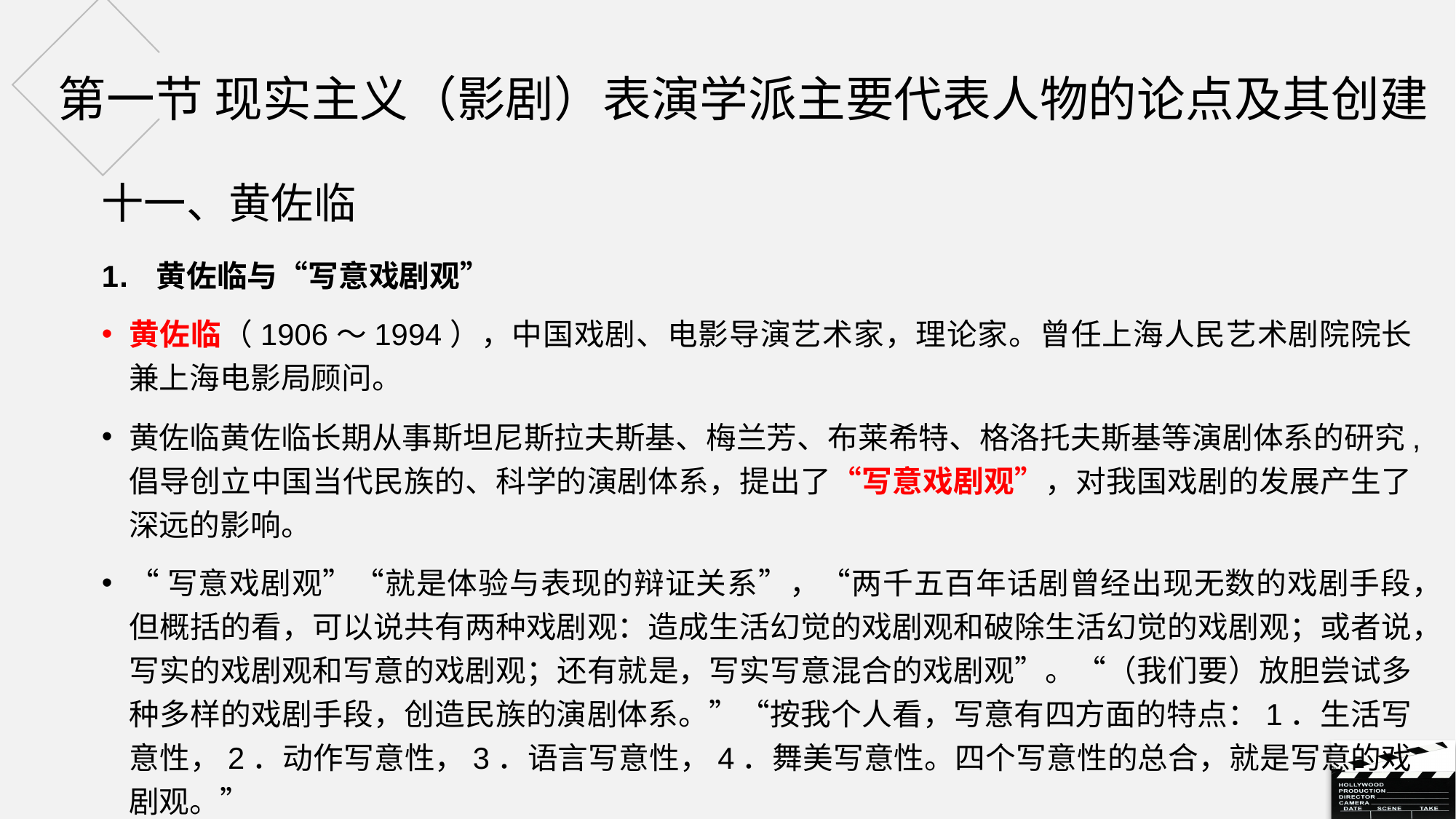

# 第一节 现实主义（影剧）表演学派主要代表人物的论点及其创建
十一、黄佐临
黄佐临与“写意戏剧观”
黄佐临（1906～1994），中国戏剧、电影导演艺术家，理论家。曾任上海人民艺术剧院院长兼上海电影局顾问。
黄佐临黄佐临长期从事斯坦尼斯拉夫斯基、梅兰芳、布莱希特、格洛托夫斯基等演剧体系的研究,倡导创立中国当代民族的、科学的演剧体系，提出了“写意戏剧观”，对我国戏剧的发展产生了深远的影响。
“写意戏剧观”“就是体验与表现的辩证关系”，“两千五百年话剧曾经出现无数的戏剧手段，但概括的看，可以说共有两种戏剧观：造成生活幻觉的戏剧观和破除生活幻觉的戏剧观；或者说，写实的戏剧观和写意的戏剧观；还有就是，写实写意混合的戏剧观”。“（我们要）放胆尝试多种多样的戏剧手段，创造民族的演剧体系。”“按我个人看，写意有四方面的特点：1．生活写意性，2．动作写意性，3．语言写意性，4．舞美写意性。四个写意性的总合，就是写意的戏剧观。”